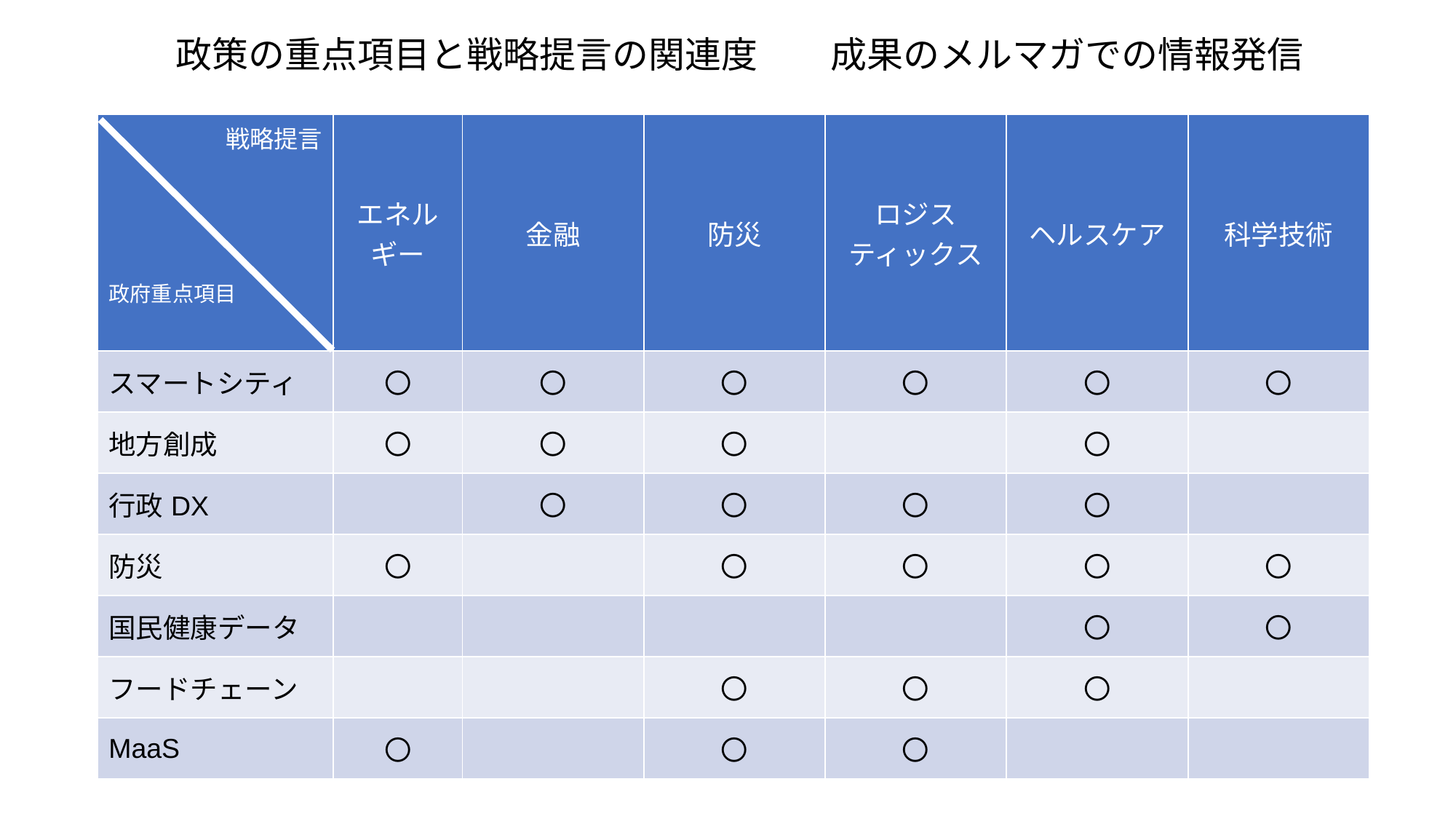

# 政策の重点項目と戦略提言の関連度　　成果のメルマガでの情報発信
| 戦略提言 政府重点項目 | エネルギー | 金融 | 防災 | ロジスティックス | ヘルスケア | 科学技術 |
| --- | --- | --- | --- | --- | --- | --- |
| スマートシティ | 〇 | 〇 | 〇 | 〇 | 〇 | 〇 |
| 地方創成 | 〇 | 〇 | 〇 |  | 〇 |  |
| 行政DX |  | 〇 | 〇 | 〇 | 〇 |  |
| 防災 | 〇 |  | 〇 | 〇 | 〇 | 〇 |
| 国民健康データ |  |  |  |  | 〇 | 〇 |
| フードチェーン |  |  | 〇 | 〇 | 〇 |  |
| MaaS | 〇 |  | 〇 | 〇 |  |  |